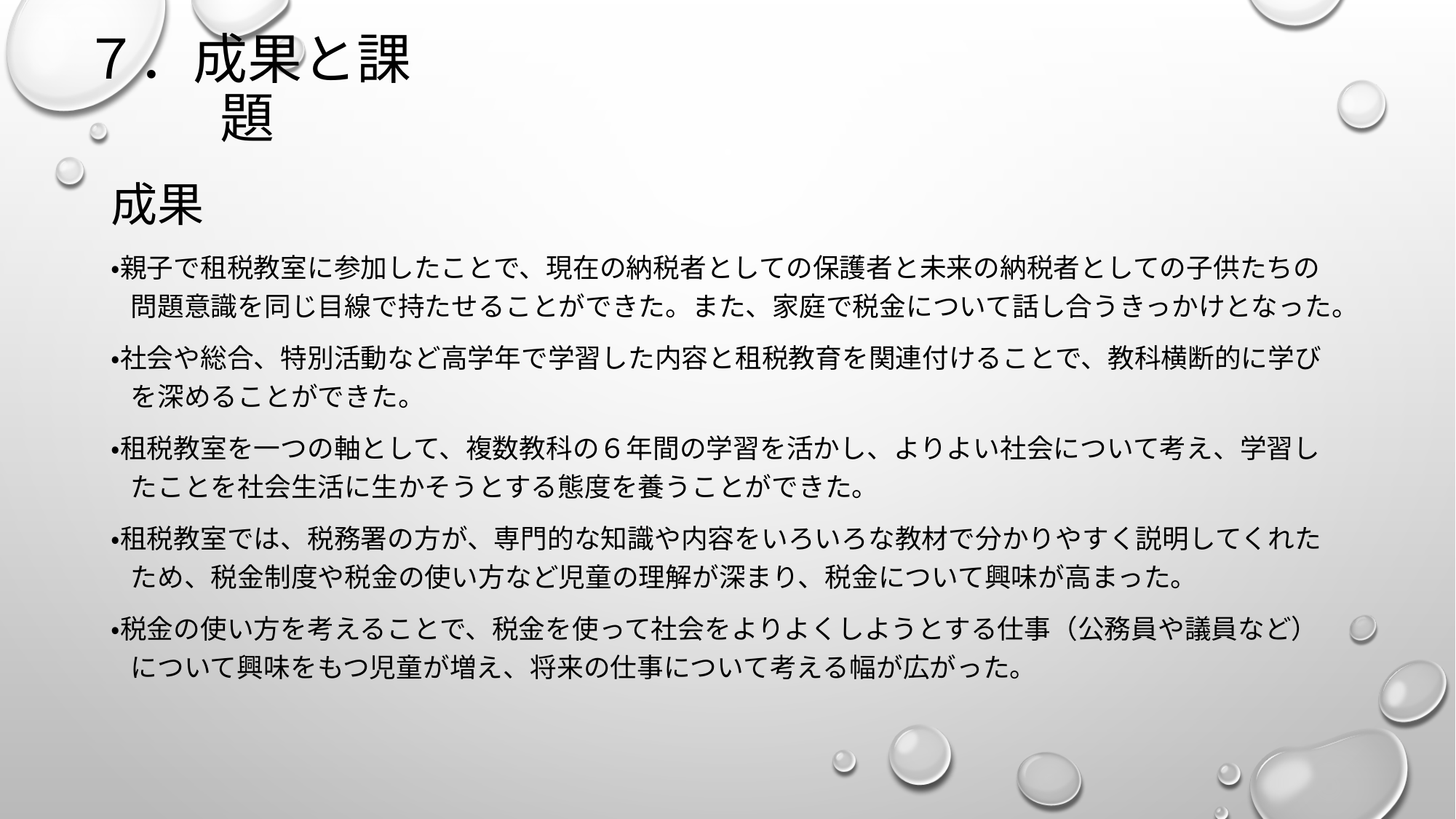

# ７．成果と課題
成果
・親子で租税教室に参加したことで、現在の納税者としての保護者と未来の納税者としての子供たちの問題意識を同じ目線で持たせることができた。また、家庭で税金について話し合うきっかけとなった。
・社会や総合、特別活動など高学年で学習した内容と租税教育を関連付けることで、教科横断的に学びを深めることができた。
・租税教室を一つの軸として、複数教科の６年間の学習を活かし、よりよい社会について考え、学習したことを社会生活に生かそうとする態度を養うことができた。
・租税教室では、税務署の方が、専門的な知識や内容をいろいろな教材で分かりやすく説明してくれたため、税金制度や税金の使い方など児童の理解が深まり、税金について興味が高まった。
・税金の使い方を考えることで、税金を使って社会をよりよくしようとする仕事（公務員や議員など）について興味をもつ児童が増え、将来の仕事について考える幅が広がった。